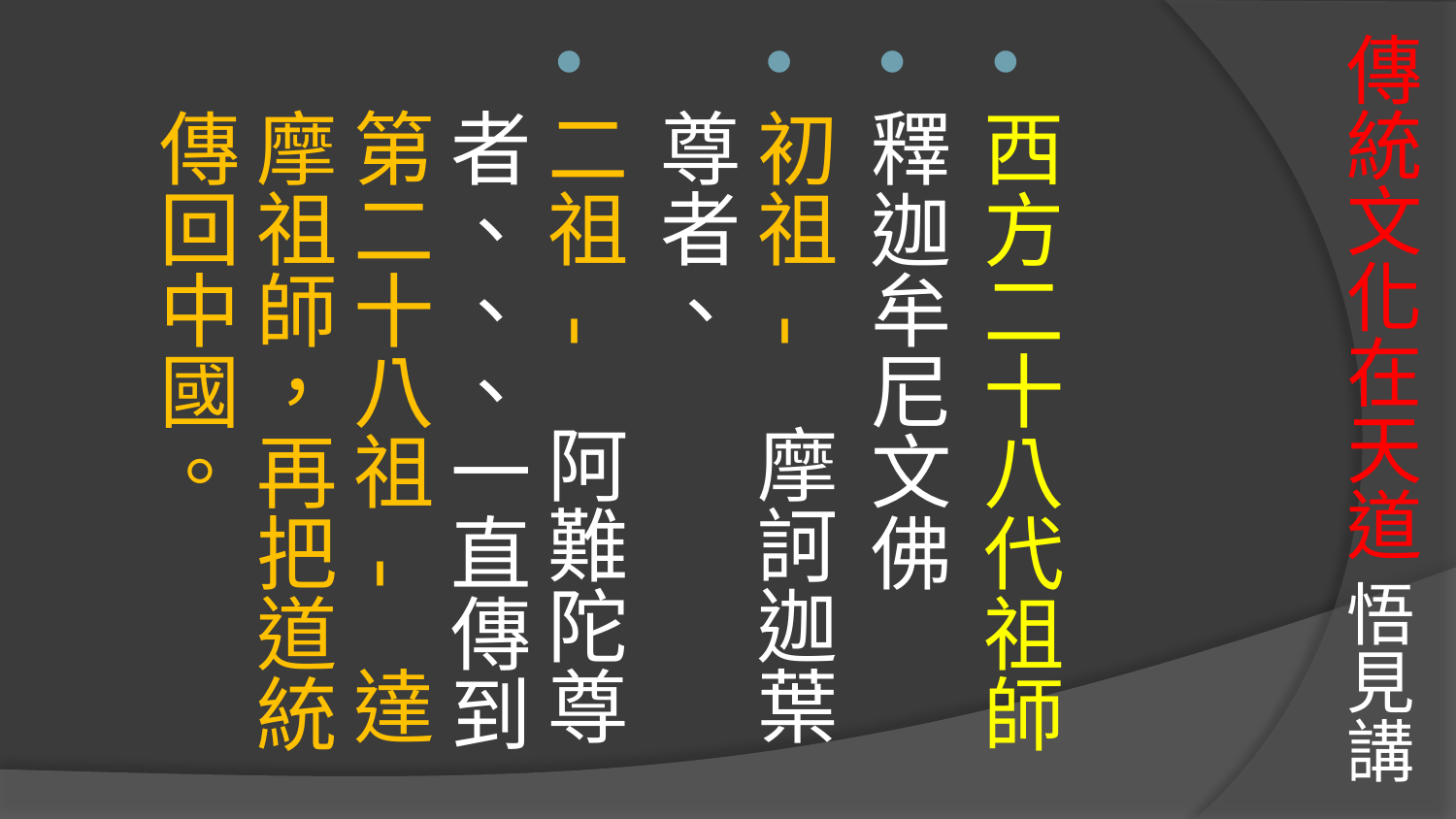

# 傳統文化在天道 悟見講
西方二十八代祖師
釋迦牟尼文佛
初祖 - 摩訶迦葉尊者、
二祖 - 阿難陀尊者、、、一直傳到第二十八祖 - 達摩祖師，再把道統傳回中國。